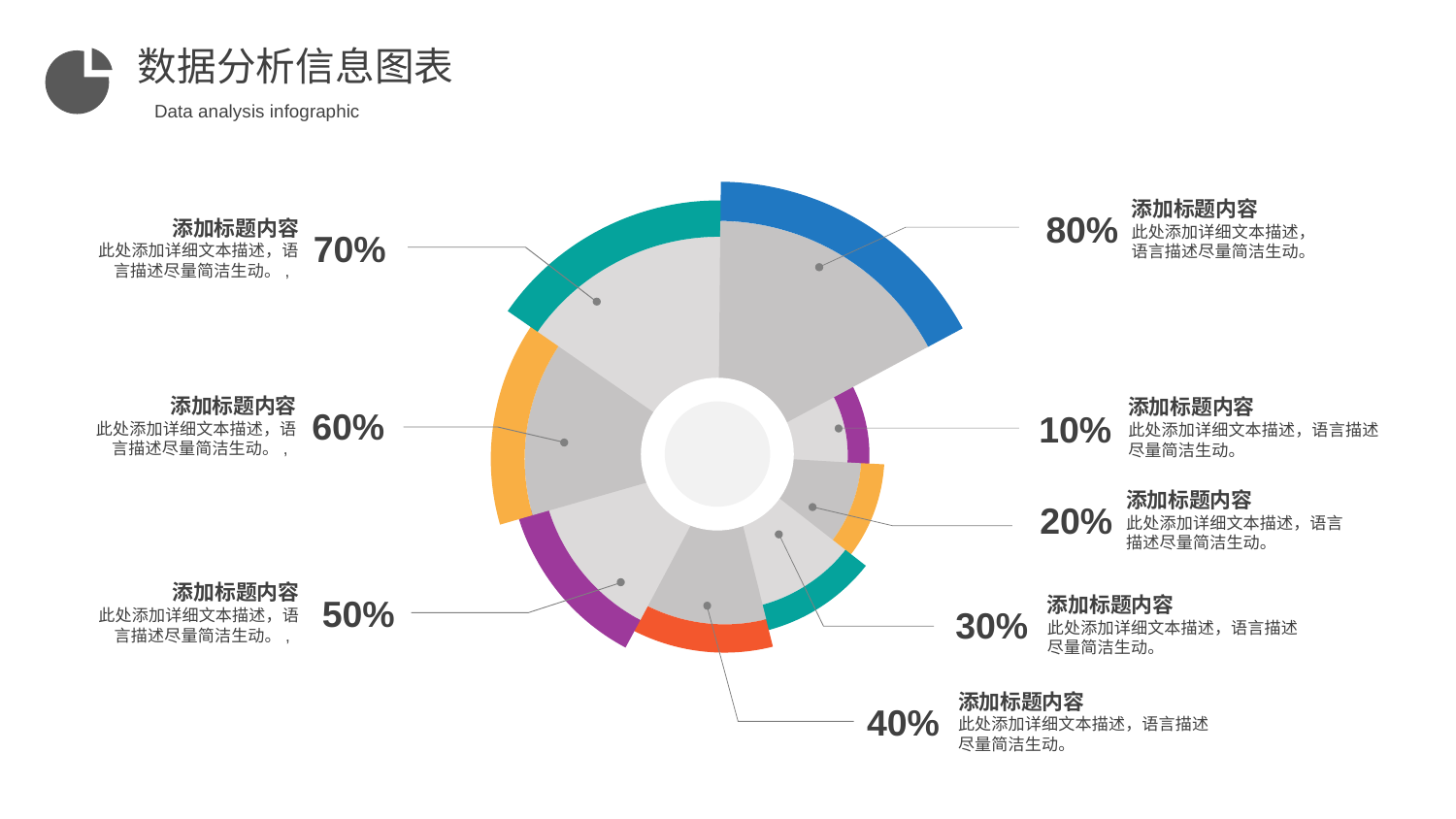

数据分析信息图表

Data analysis infographic

添加标题内容
此处添加详细文本描述，语言描述尽量简洁生动。

80%
添加标题内容
此处添加详细文本描述，语言描述尽量简洁生动。,
70%

添加标题内容
此处添加详细文本描述，语言描述尽量简洁生动。,
添加标题内容
此处添加详细文本描述，语言描述尽量简洁生动。
60%
10%

添加标题内容
此处添加详细文本描述，语言描述尽量简洁生动。
20%

添加标题内容
此处添加详细文本描述，语言描述尽量简洁生动。,
50%
添加标题内容
此处添加详细文本描述，语言描述尽量简洁生动。

30%
添加标题内容
此处添加详细文本描述，语言描述尽量简洁生动。
40%